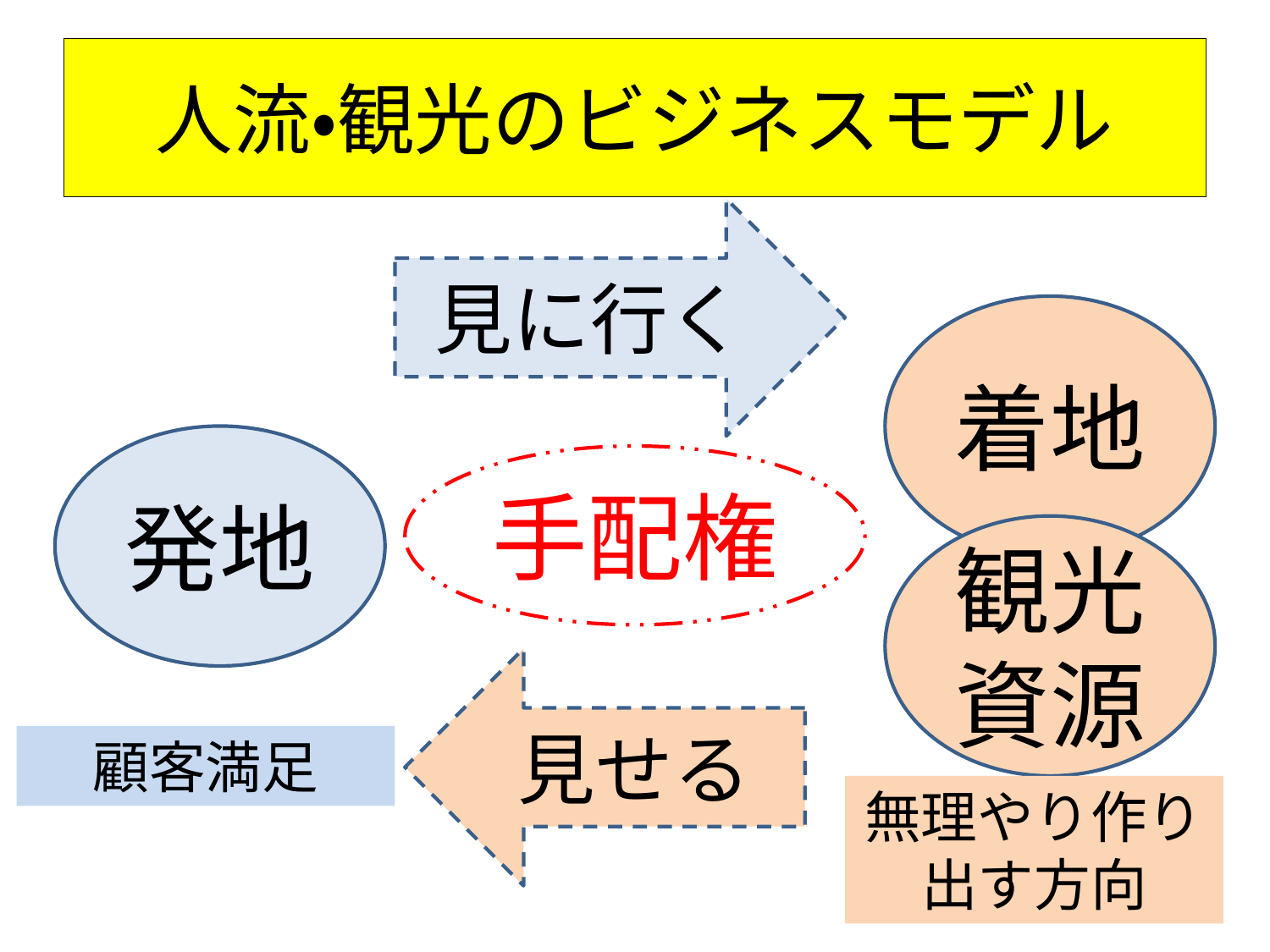

# 人流・観光のビジネスモデル
見に行く
着地
発地
手配権
観光資源
見せる
顧客満足
無理やり作り出す方向